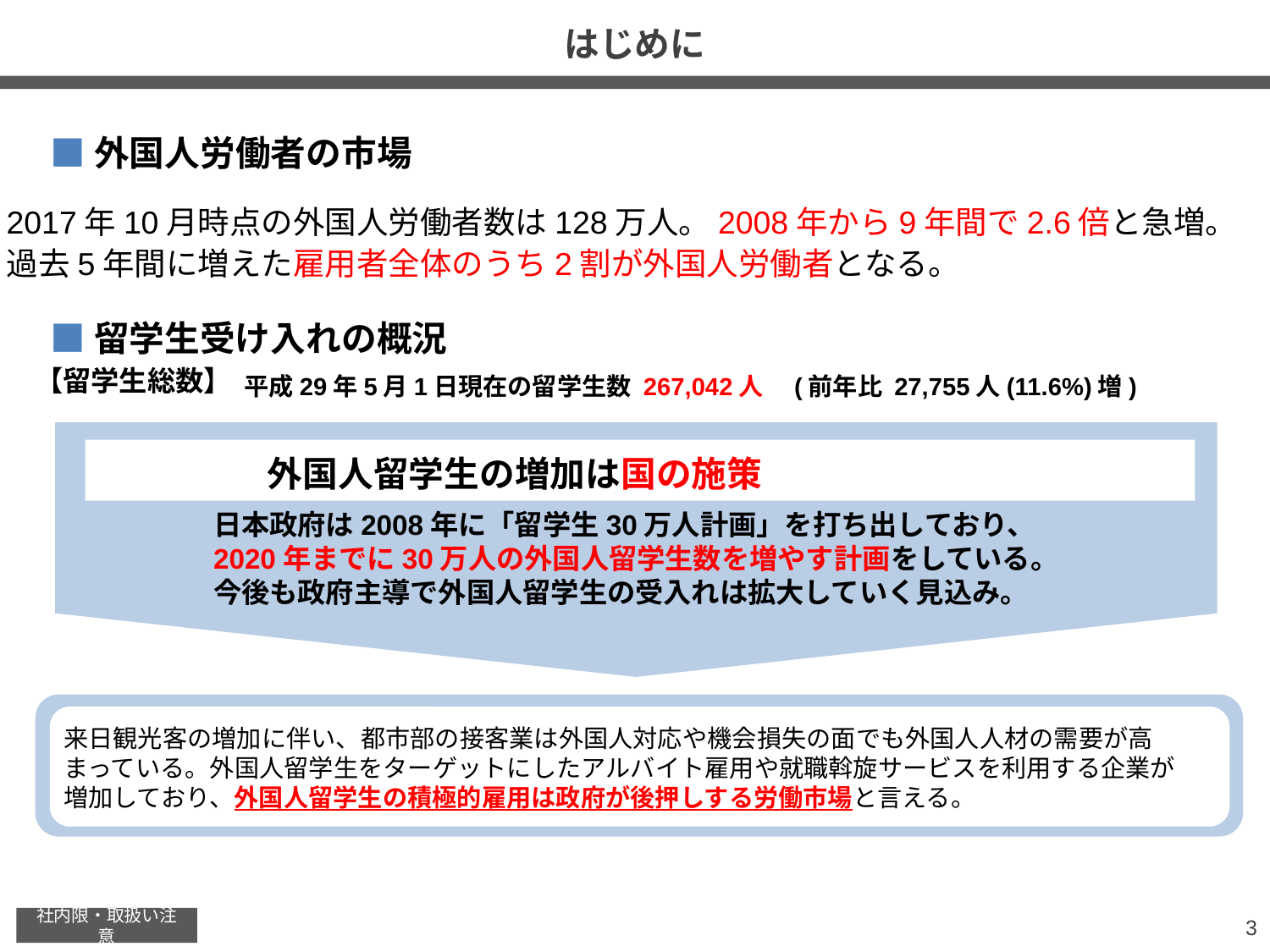

# はじめに
■外国人労働者の市場
2017年10月時点の外国人労働者数は128万人。2008年から9年間で2.6倍と急増。
過去5年間に増えた雇用者全体のうち2割が外国人労働者となる。
■留学生受け入れの概況
平成29年5月1日現在の留学生数 267,042人　(前年比 27,755人(11.6%)増)
【留学生総数】

外国人留学生の増加は国の施策
日本政府は2008年に「留学生30万人計画」を打ち出しており、
2020年までに30万人の外国人留学生数を増やす計画をしている。
今後も政府主導で外国人留学生の受入れは拡大していく見込み。

来日観光客の増加に伴い、都市部の接客業は外国人対応や機会損失の面でも外国人人材の需要が高まっている。外国人留学生をターゲットにしたアルバイト雇用や就職斡旋サービスを利用する企業が増加しており、外国人留学生の積極的雇用は政府が後押しする労働市場と言える。
3